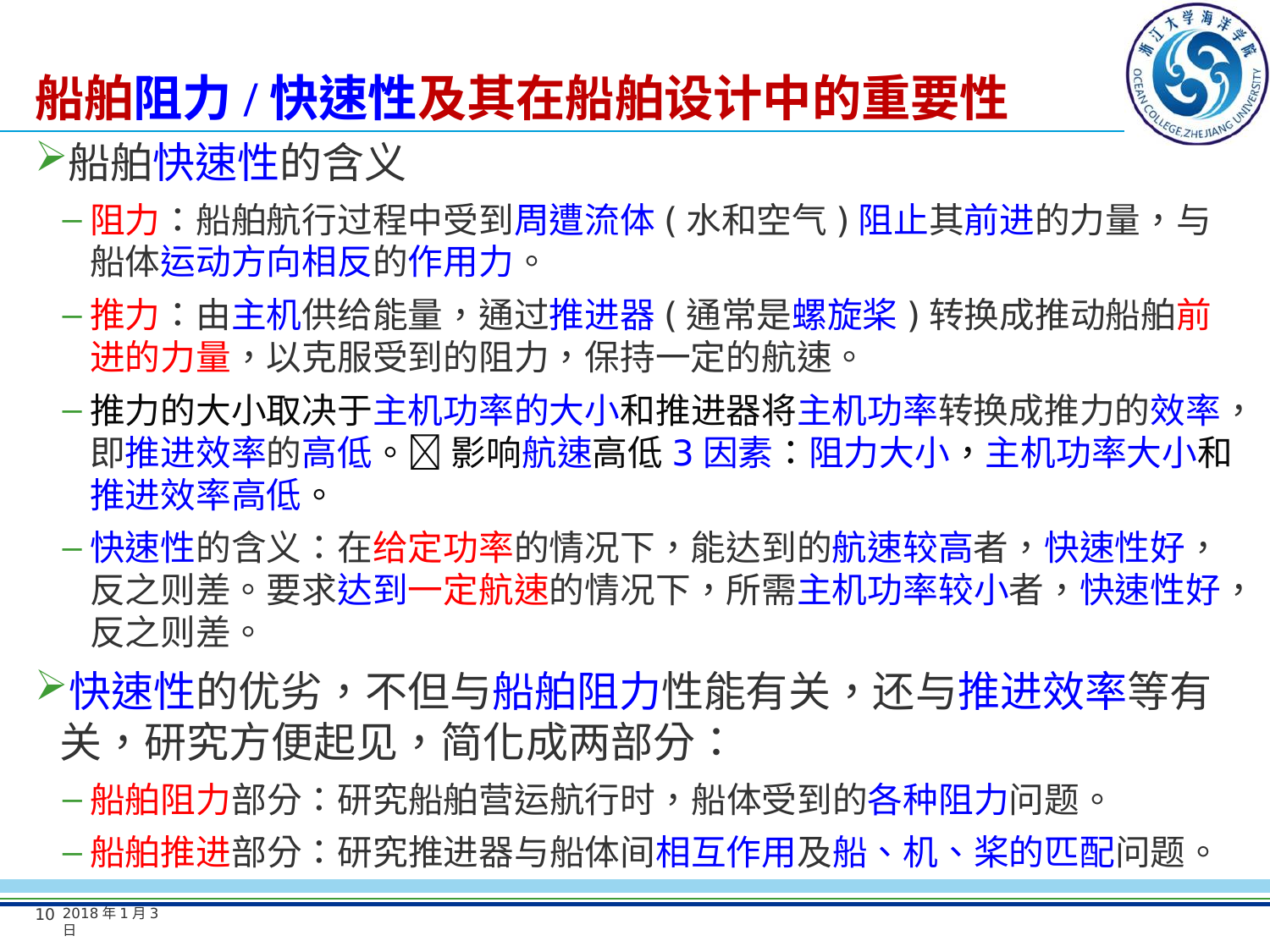

# 船舶阻力/快速性及其在船舶设计中的重要性
船舶快速性的含义
阻力：船舶航行过程中受到周遭流体(水和空气)阻止其前进的力量，与船体运动方向相反的作用力。
推力：由主机供给能量，通过推进器(通常是螺旋桨)转换成推动船舶前进的力量，以克服受到的阻力，保持一定的航速。
推力的大小取决于主机功率的大小和推进器将主机功率转换成推力的效率，即推进效率的高低。⇒ 影响航速高低3因素：阻力大小，主机功率大小和推进效率高低。
快速性的含义：在给定功率的情况下，能达到的航速较高者，快速性好，反之则差。要求达到一定航速的情况下，所需主机功率较小者，快速性好，反之则差。

快速性的优劣，不但与船舶阻力性能有关，还与推进效率等有关，研究方便起见，简化成两部分：
船舶阻力部分：研究船舶营运航行时，船体受到的各种阻力问题。
船舶推进部分：研究推进器与船体间相互作用及船、机、桨的匹配问题。
10